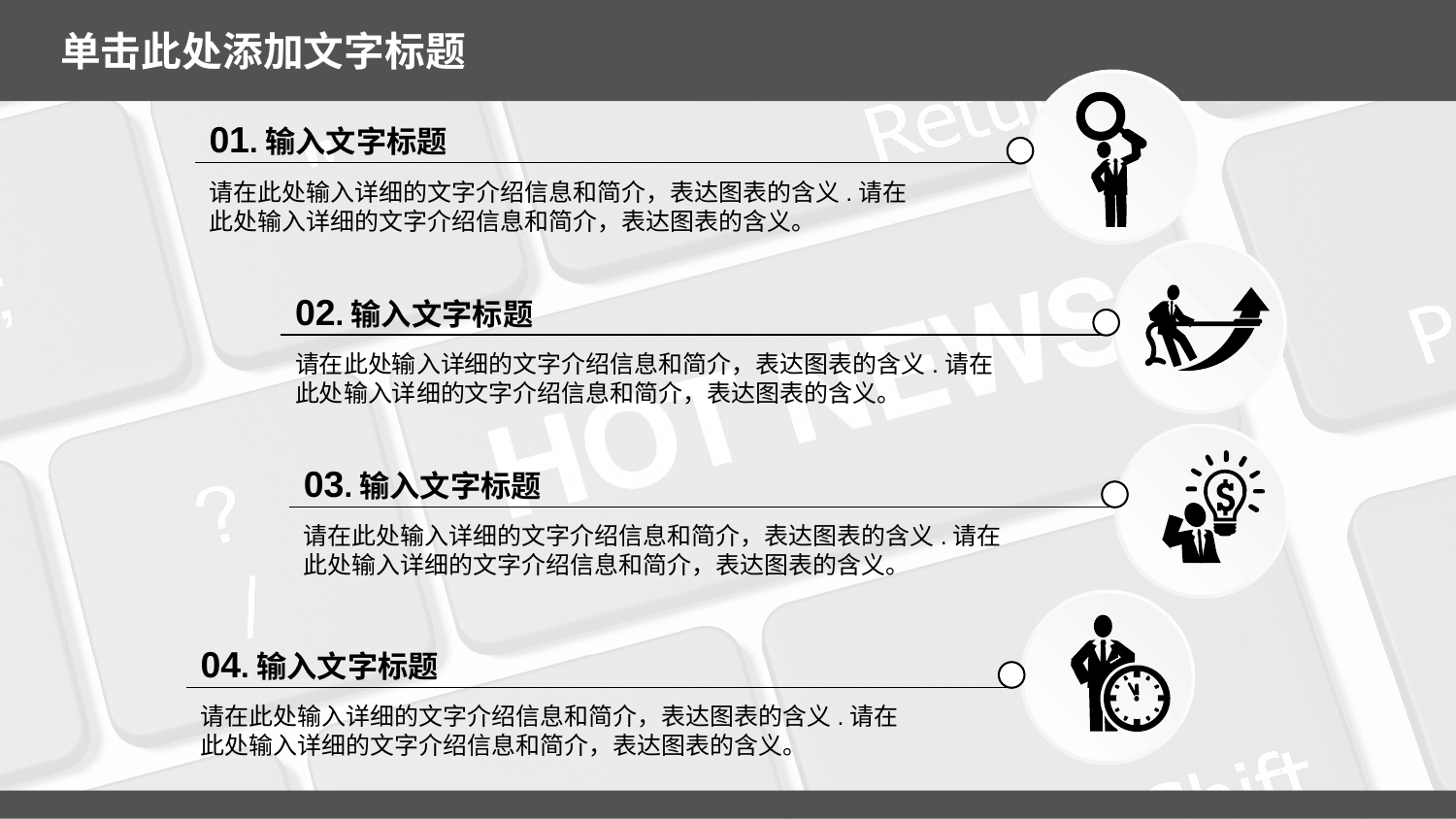

01.输入文字标题

请在此处输入详细的文字介绍信息和简介，表达图表的含义.请在此处输入详细的文字介绍信息和简介，表达图表的含义。

02.输入文字标题

请在此处输入详细的文字介绍信息和简介，表达图表的含义.请在此处输入详细的文字介绍信息和简介，表达图表的含义。

03.输入文字标题

请在此处输入详细的文字介绍信息和简介，表达图表的含义.请在此处输入详细的文字介绍信息和简介，表达图表的含义。

04.输入文字标题

请在此处输入详细的文字介绍信息和简介，表达图表的含义.请在此处输入详细的文字介绍信息和简介，表达图表的含义。